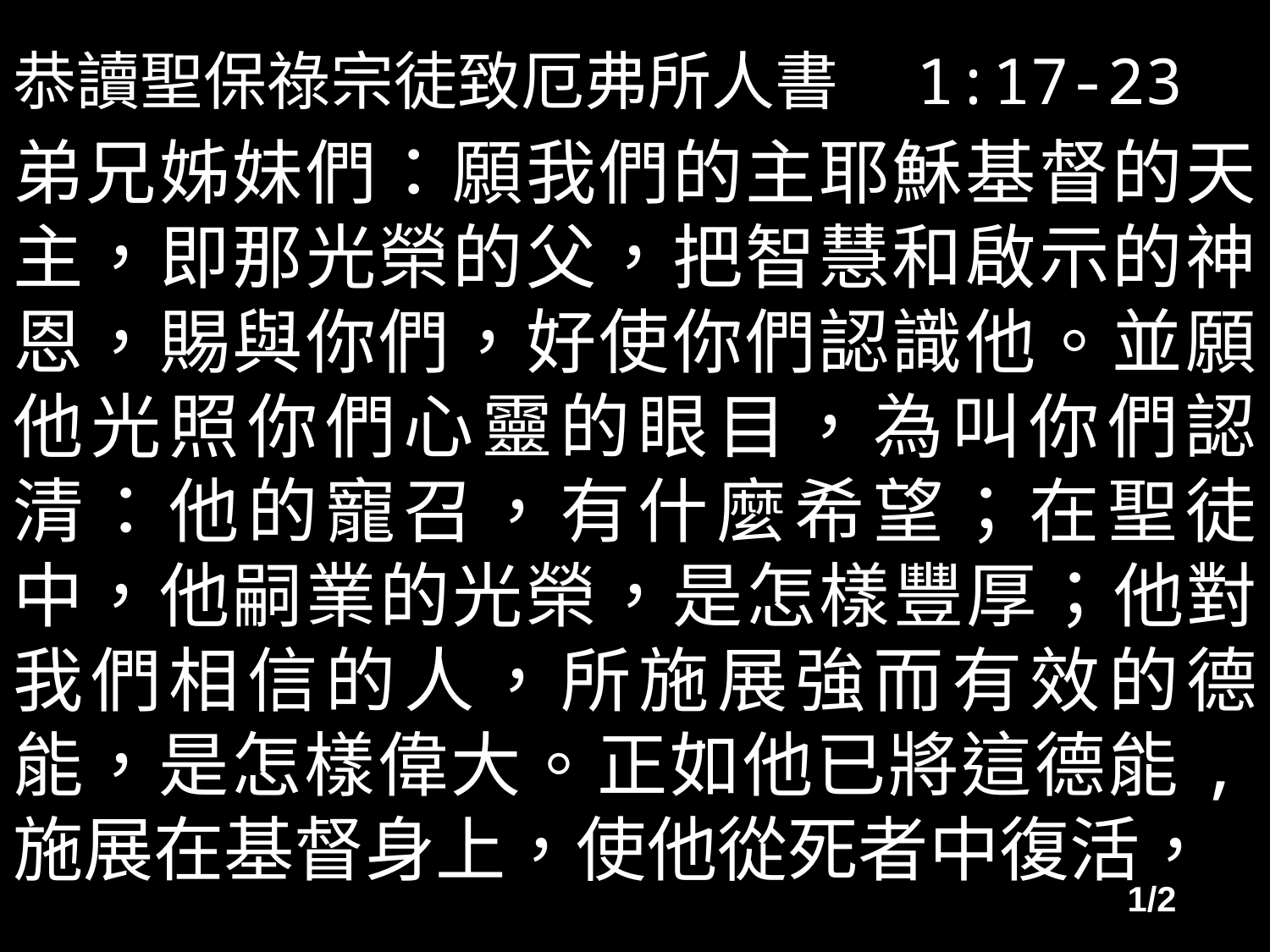

恭讀聖保祿宗徒致厄弗所人書　1:17-23
弟兄姊妹們：願我們的主耶穌基督的天主，即那光榮的父，把智慧和啟示的神恩，賜與你們，好使你們認識他。並願他光照你們心靈的眼目，為叫你們認清：他的寵召，有什麼希望；在聖徒中，他嗣業的光榮，是怎樣豐厚；他對我們相信的人，所施展強而有效的德能，是怎樣偉大。正如他已將這德能,施展在基督身上，使他從死者中復活，
1/2